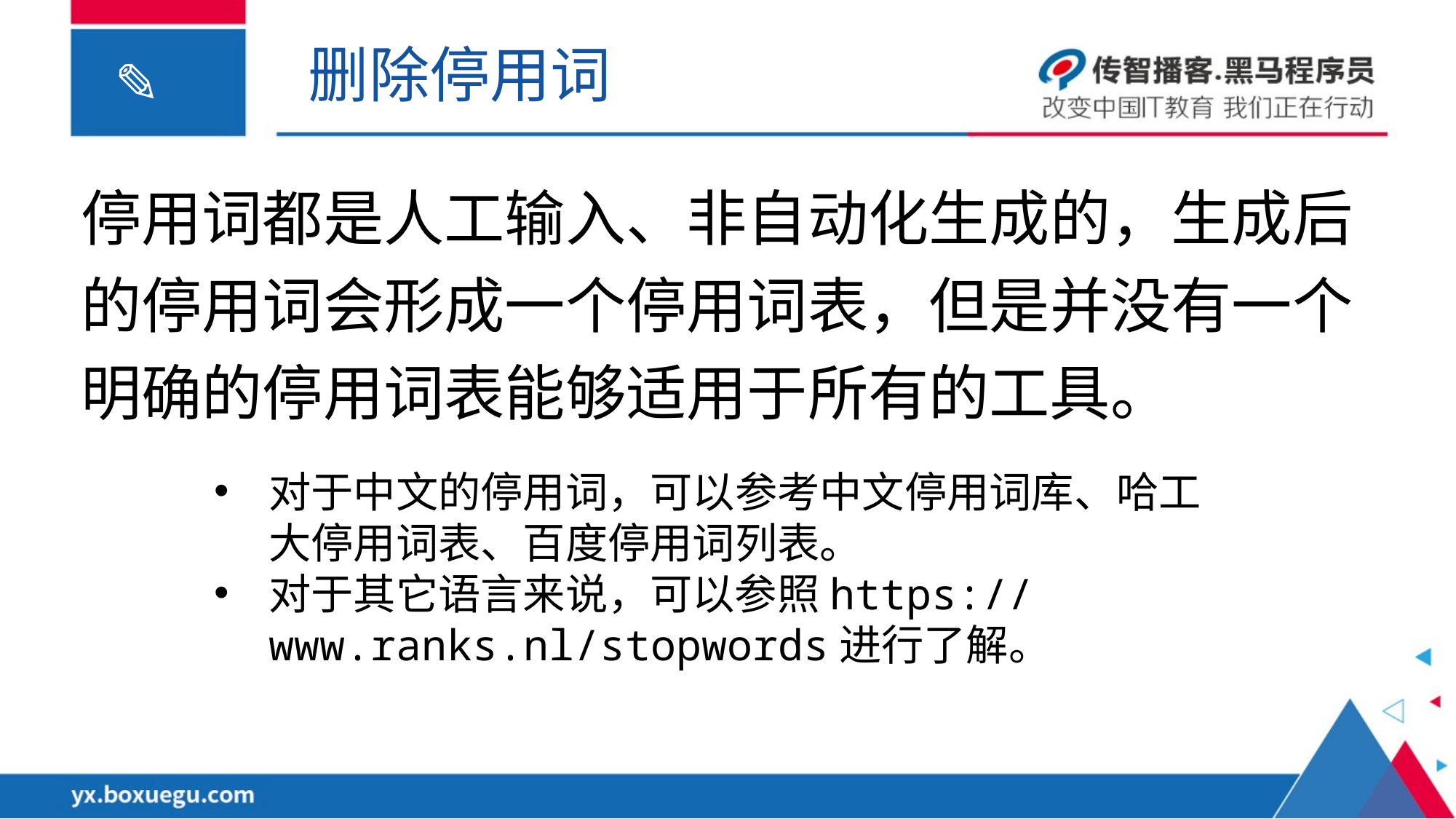

删除停用词
停用词都是人工输入、非自动化生成的，生成后的停用词会形成一个停用词表，但是并没有一个明确的停用词表能够适用于所有的工具。
对于中文的停用词，可以参考中文停用词库、哈工大停用词表、百度停用词列表。
对于其它语言来说，可以参照https://www.ranks.nl/stopwords进行了解。